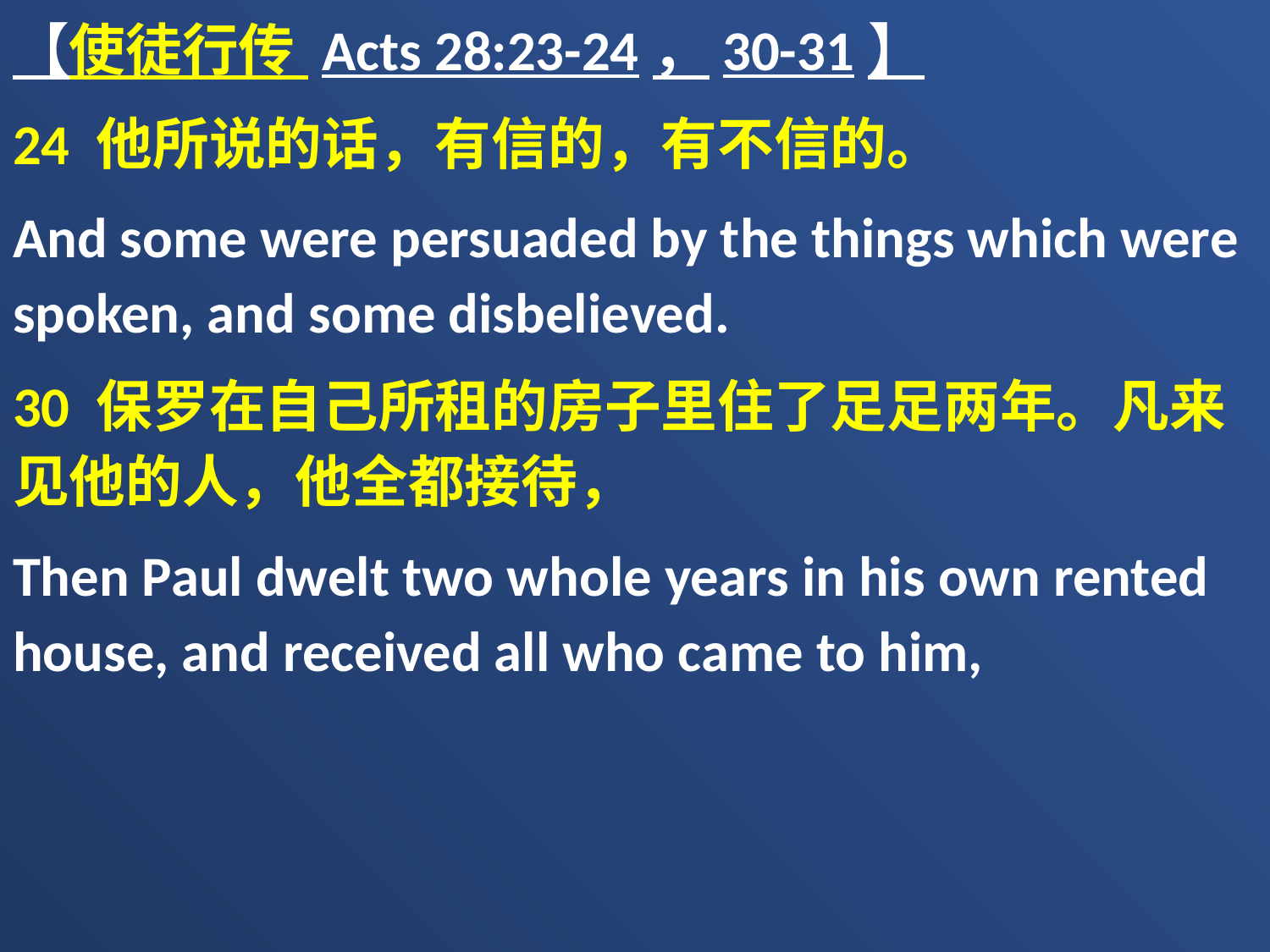

【使徒行传 Acts 28:23-24，30-31】
24 他所说的话，有信的，有不信的。
And some were persuaded by the things which were spoken, and some disbelieved.
30 保罗在自己所租的房子里住了足足两年。凡来见他的人，他全都接待，
Then Paul dwelt two whole years in his own rented house, and received all who came to him,